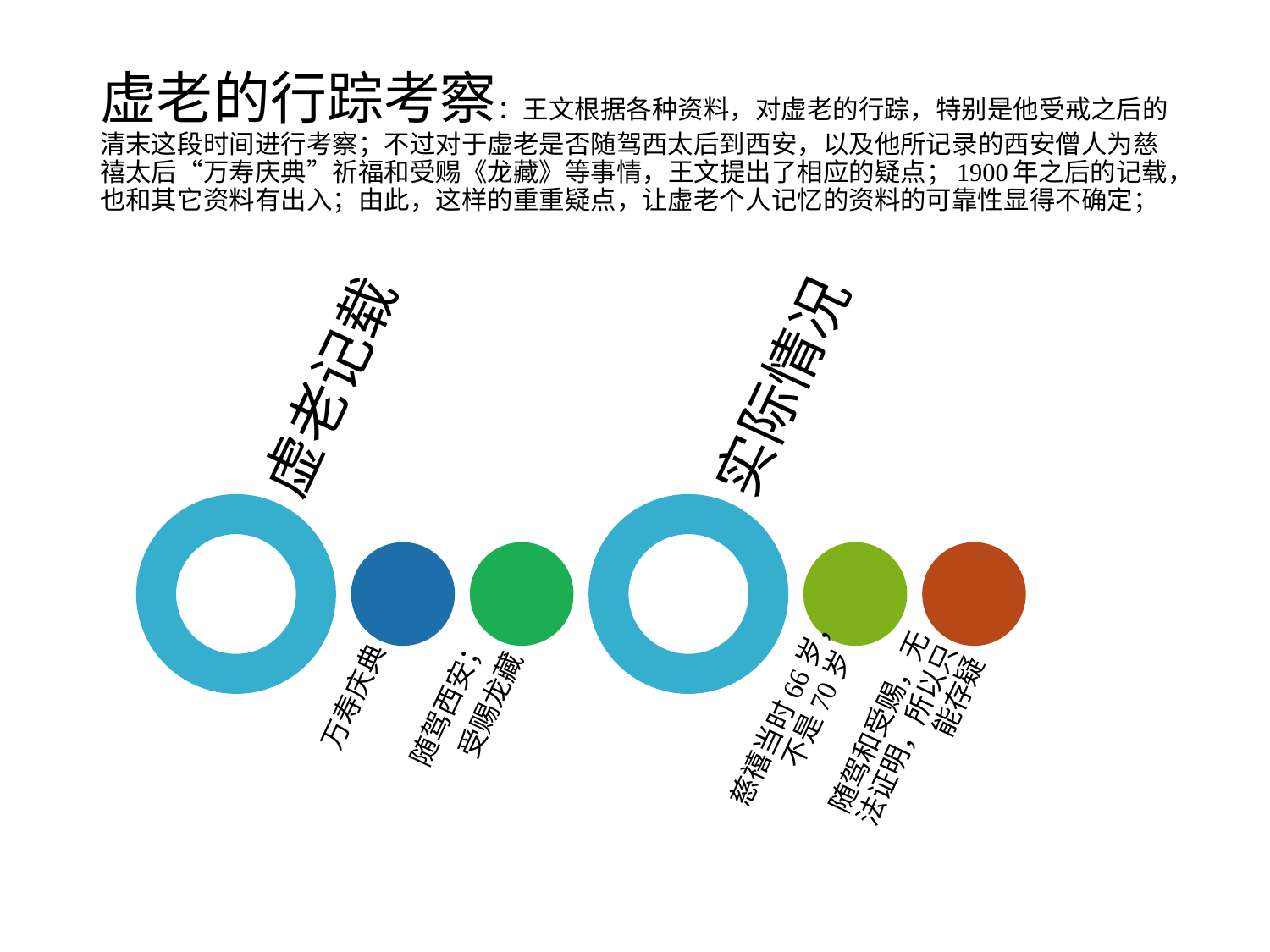

# 虚老的行踪考察：王文根据各种资料，对虚老的行踪，特别是他受戒之后的清末这段时间进行考察；不过对于虚老是否随驾西太后到西安，以及他所记录的西安僧人为慈禧太后“万寿庆典”祈福和受赐《龙藏》等事情，王文提出了相应的疑点；1900年之后的记载，也和其它资料有出入；由此，这样的重重疑点，让虚老个人记忆的资料的可靠性显得不确定；
虚老记载
万寿庆典
随驾西安；
受赐龙藏
实际情况
慈禧当时66岁，不是70岁
随驾和受赐，无法证明，所以只能存疑